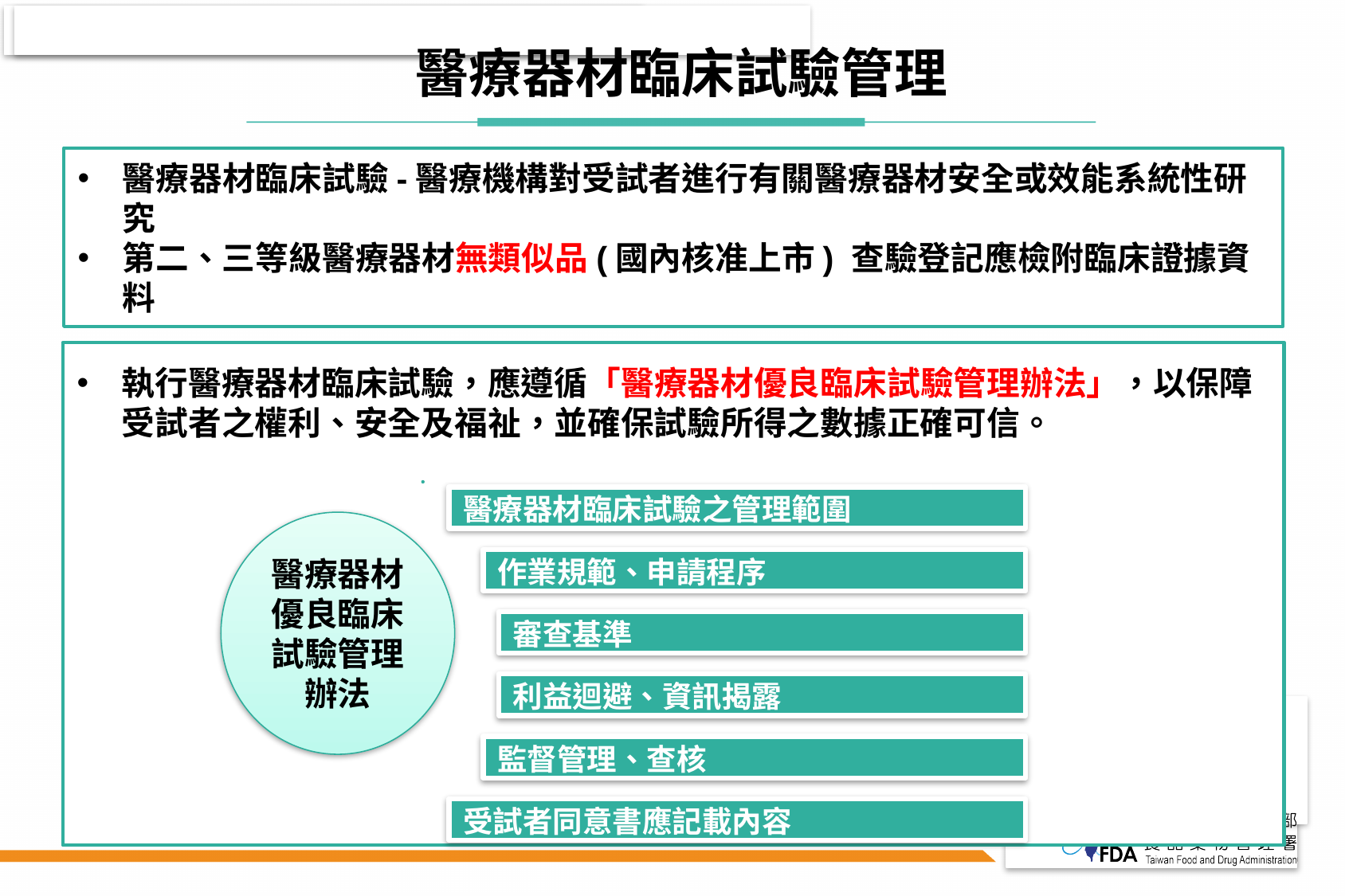

醫療器材臨床試驗管理

醫療器材臨床試驗-醫療機構對受試者進行有關醫療器材安全或效能系統性研究
第二、三等級醫療器材無類似品(國內核准上市) 查驗登記應檢附臨床證據資料

執行醫療器材臨床試驗，應遵循「醫療器材優良臨床試驗管理辦法」，以保障受試者之權利、安全及福祉，並確保試驗所得之數據正確可信。
醫療器材臨床試驗之管理範圍
作業規範、申請程序
審查基準
利益迴避、資訊揭露
監督管理、查核
受試者同意書應記載內容
醫療器材優良臨床試驗管理辦法